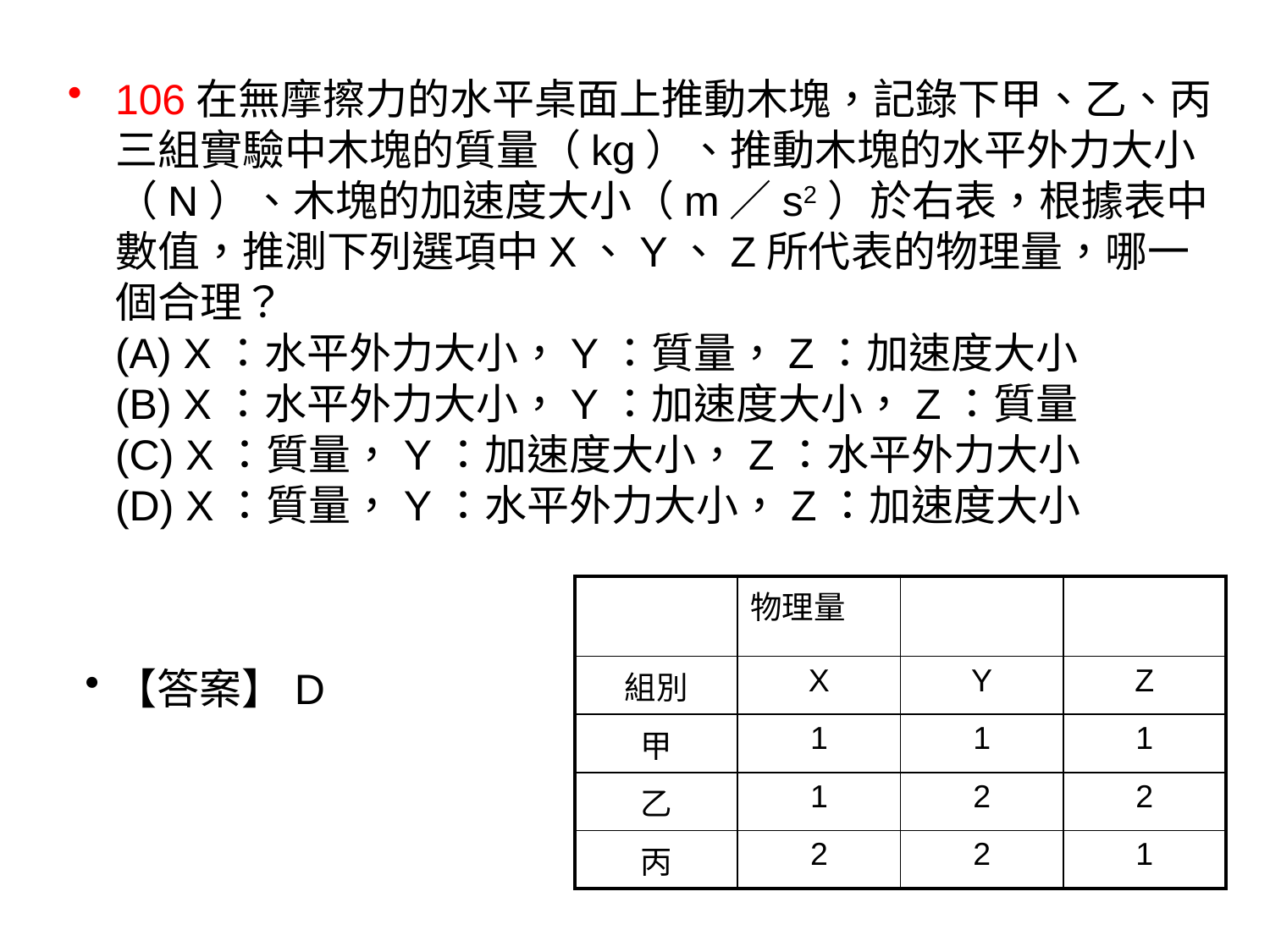

106在無摩擦力的水平桌面上推動木塊，記錄下甲、乙、丙三組實驗中木塊的質量（kg）、推動木塊的水平外力大小（N）、木塊的加速度大小（m／s2）於右表，根據表中數值，推測下列選項中X、Y、Z所代表的物理量，哪一個合理？
(A) X：水平外力大小，Y：質量，Z：加速度大小
(B) X：水平外力大小，Y：加速度大小，Z：質量
(C) X：質量，Y：加速度大小，Z：水平外力大小
(D) X：質量，Y：水平外力大小，Z：加速度大小
|  | 物理量 |  |  |
| --- | --- | --- | --- |
| 組別 | X | Y | Z |
| 甲 | 1 | 1 | 1 |
| 乙 | 1 | 2 | 2 |
| 丙 | 2 | 2 | 1 |
【答案】D